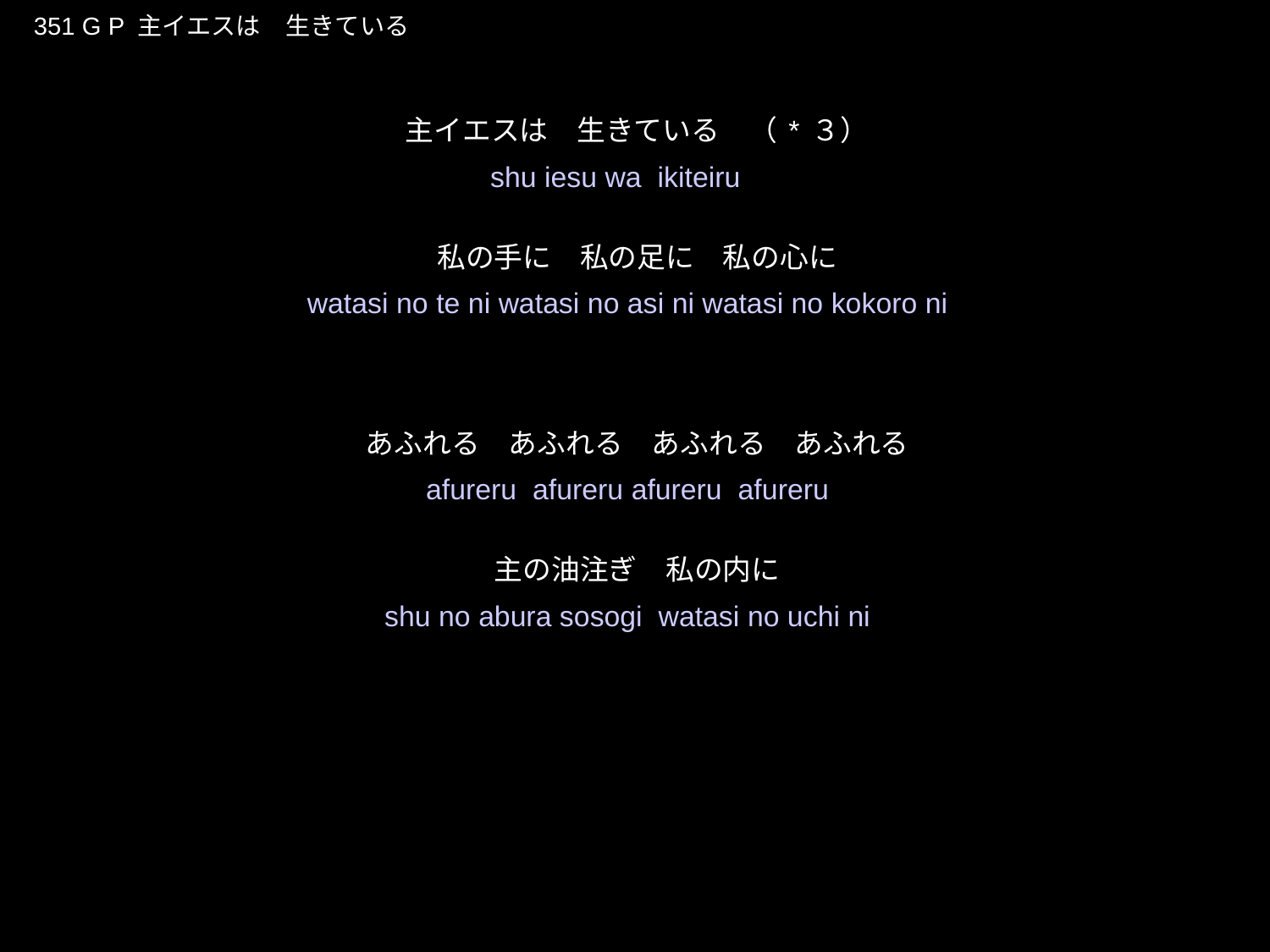

しゅいえすはいきている
★P
351 G P 主イエスは　生きている
★５
主イエスは　生きている　（*３）
私の手に　私の足に　私の心に
あふれる　あふれる　あふれる　あふれる
主の油注ぎ　私の内に
shu iesu wa  ikiteiru
watasi no te ni watasi no asi ni watasi no kokoro ni
afureru  afureru afureru  afureru
shu no abura sosogi  watasi no uchi ni